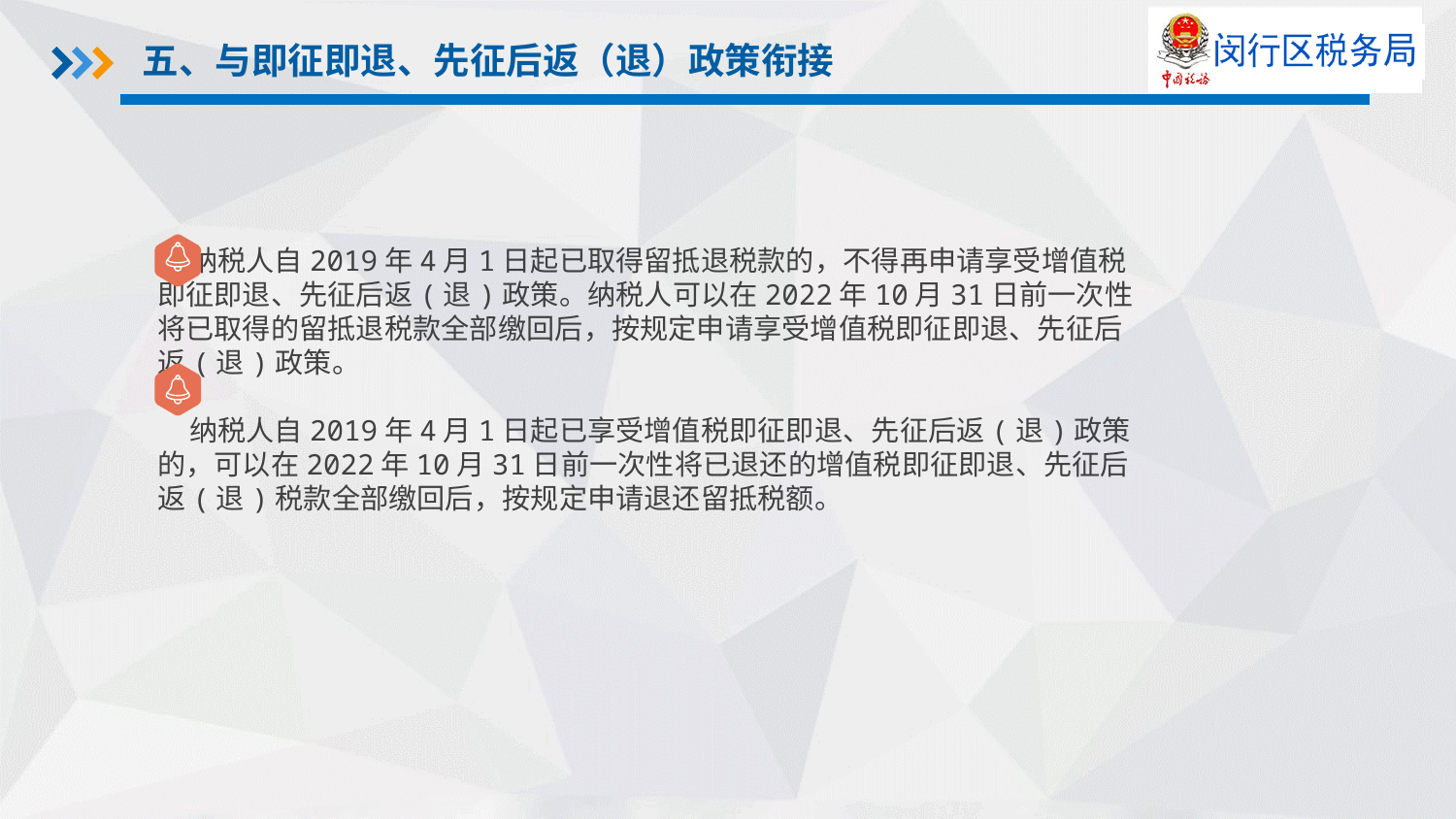

五、与即征即退、先征后返（退）政策衔接

    纳税人自2019年4月1日起已取得留抵退税款的，不得再申请享受增值税即征即退、先征后返(退)政策。纳税人可以在2022年10月31日前一次性将已取得的留抵退税款全部缴回后，按规定申请享受增值税即征即退、先征后返(退)政策。

    纳税人自2019年4月1日起已享受增值税即征即退、先征后返(退)政策的，可以在2022年10月31日前一次性将已退还的增值税即征即退、先征后返(退)税款全部缴回后，按规定申请退还留抵税额。